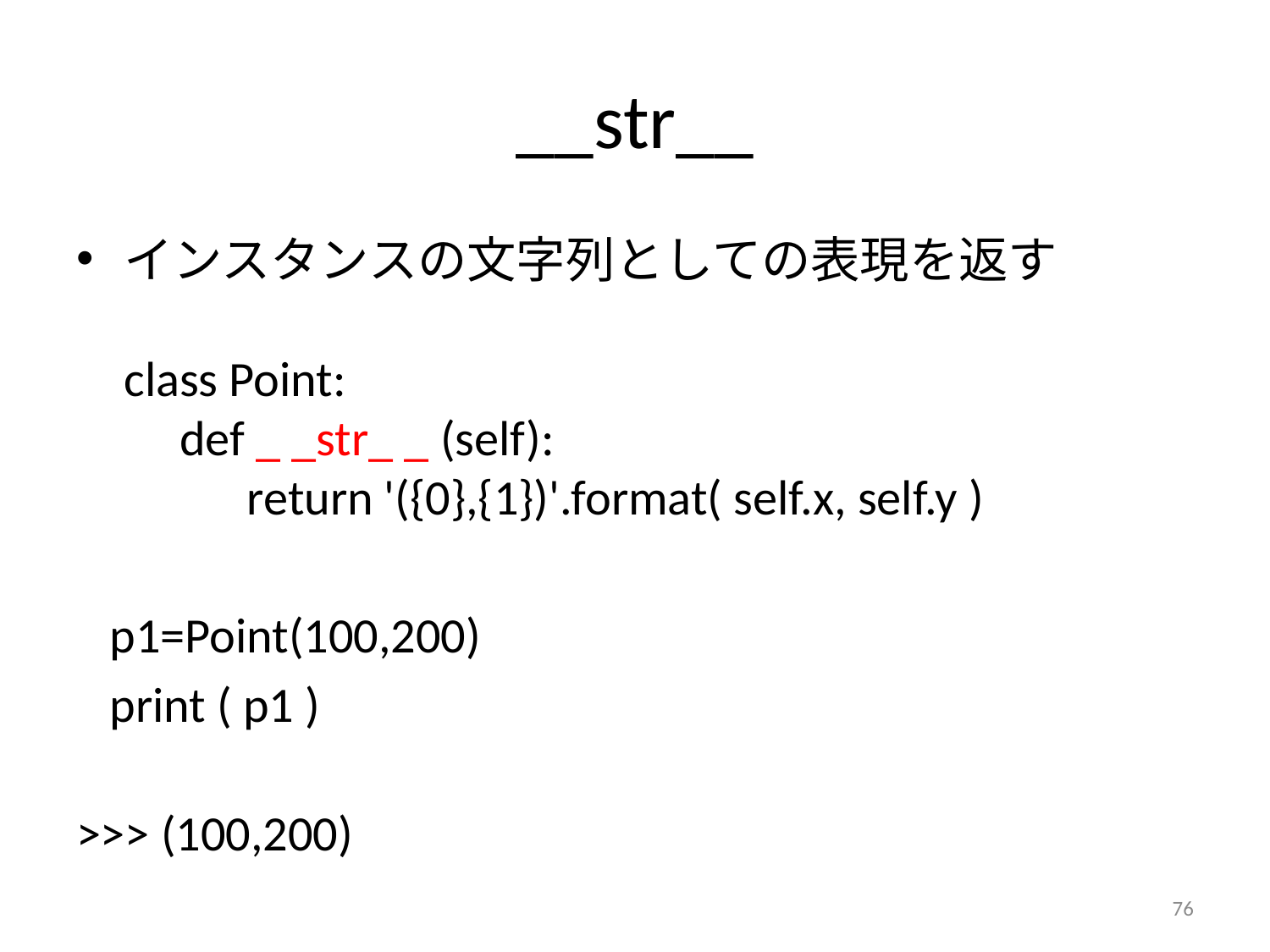

# __str__
インスタンスの文字列としての表現を返す
class Point:
     def _ _str_ _ (self):
           return '({0},{1})'.format( self.x, self.y )

   p1=Point(100,200)
   print ( p1 )
>>> (100,200)
76